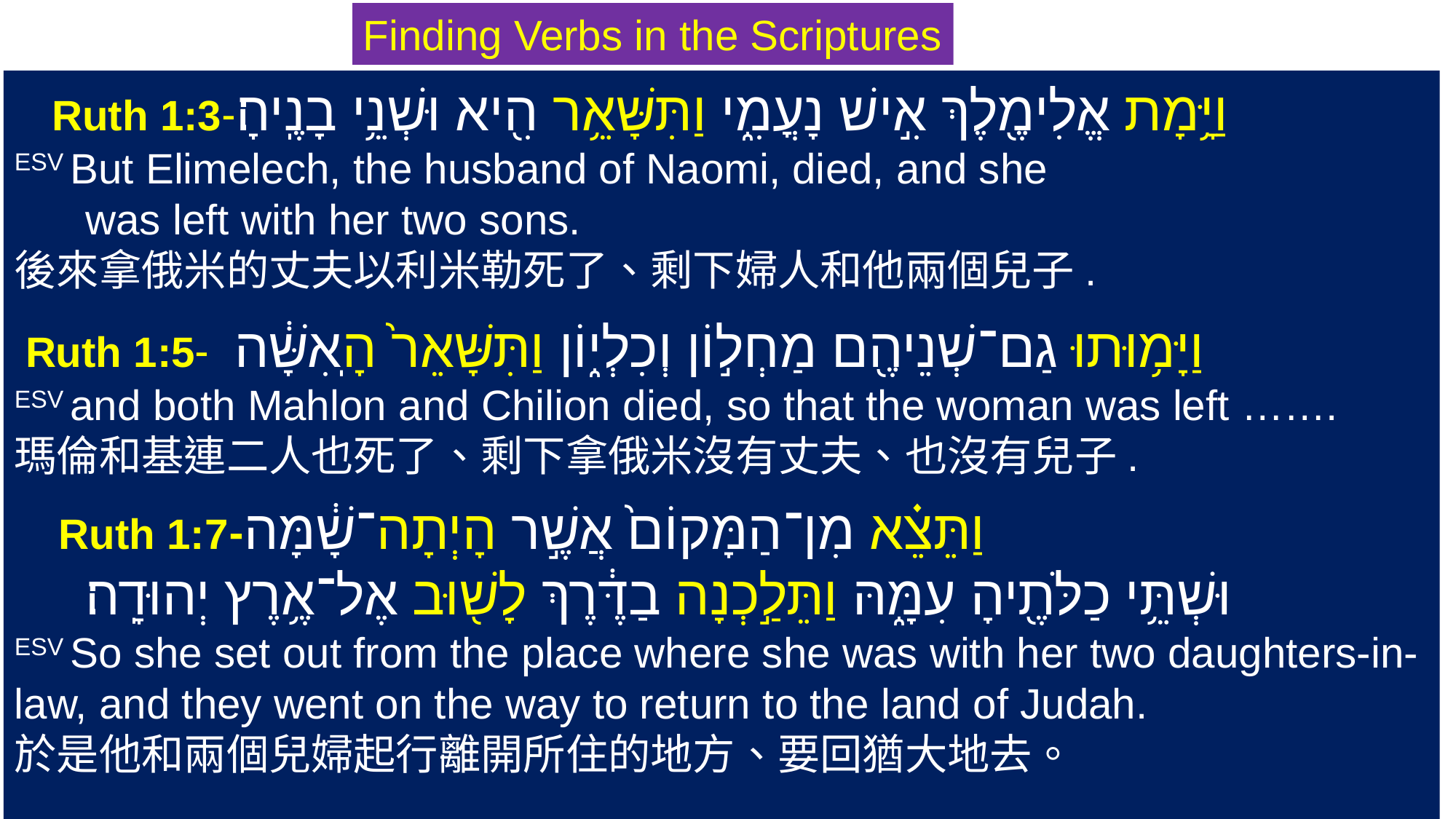

Finding Verbs in the Scriptures
‎וַיָּ֥מָת אֱלִימֶ֖לֶךְ אִ֣ישׁ נָעֳמִ֑י וַתִּשָּׁאֵ֥ר הִ֖יא וּשְׁנֵ֥י בָנֶֽיהָ׃-Ruth 1:3
ESV But Elimelech, the husband of Naomi, died, and she
      was left with her two sons.
後來拿俄米的丈夫以利米勒死了、剩下婦人和他兩個兒子.

‎וַיָּמ֥וּתוּ גַם־שְׁנֵיהֶ֖ם מַחְל֣וֹן וְכִלְי֑וֹן וַתִּשָּׁאֵר֙ הָֽאִשָּׁ֔ה  -Ruth 1:5
ESV and both Mahlon and Chilion died, so that the woman was left …….
瑪倫和基連二人也死了、剩下拿俄米沒有丈夫、也沒有兒子.

‎וַתֵּצֵ֗א מִן־הַמָּקוֹם֙ אֲשֶׁ֣ר הָיְתָה־שָׁ֔מָּה-Ruth 1:7
 וּשְׁתֵּ֥י כַלֹּתֶ֖יהָ עִמָּ֑הּ וַתֵּלַ֣כְנָה בַדֶּ֔רֶךְ לָשׁ֖וּב אֶל־אֶ֥רֶץ יְהוּדָֽה׃
ESV So she set out from the place where she was with her two daughters-in-law, and they went on the way to return to the land of Judah.
於是他和兩個兒婦起行離開所住的地方、要回猶大地去。